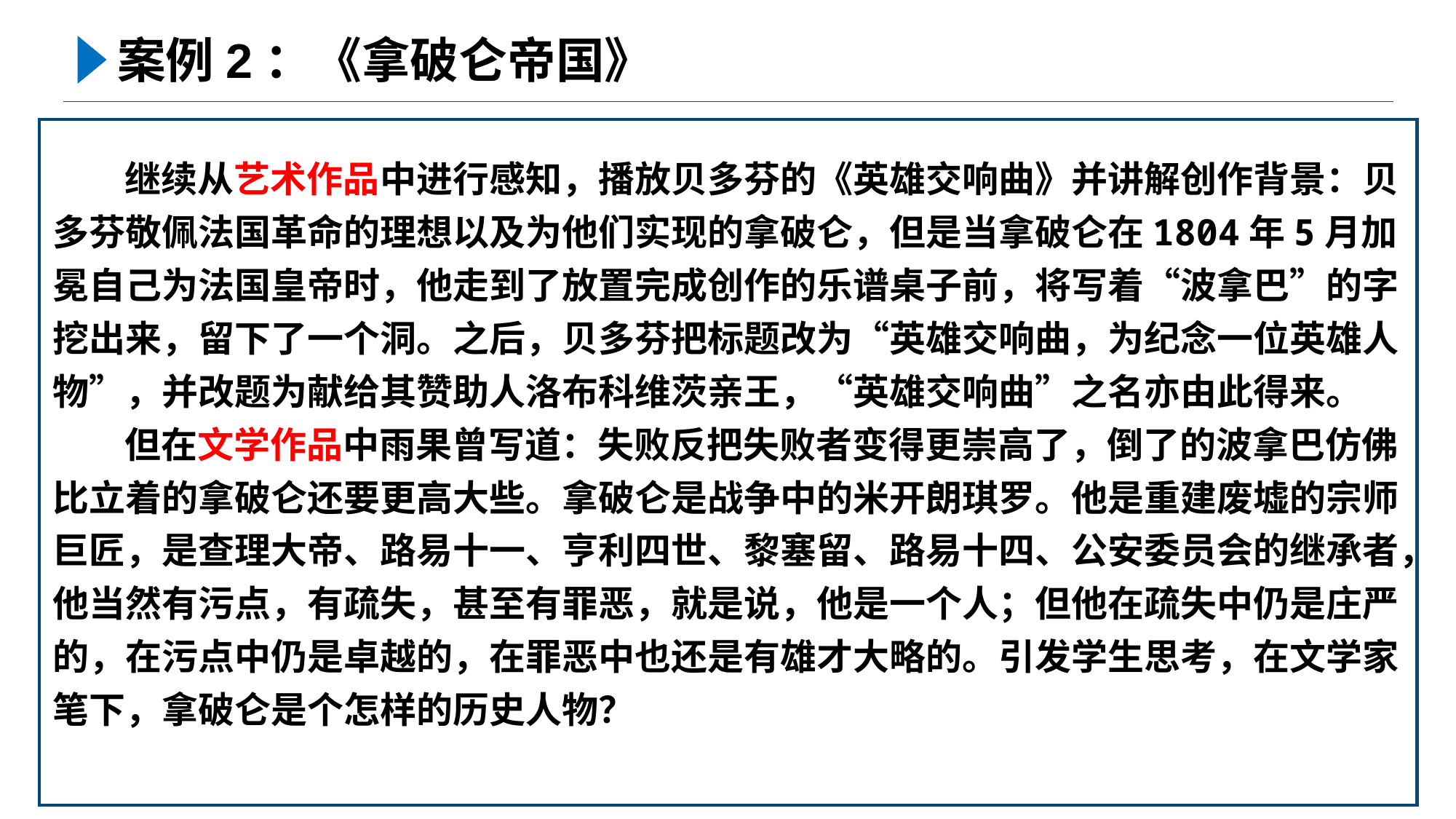

案例2：《拿破仑帝国》

继续从艺术作品中进行感知，播放贝多芬的《英雄交响曲》并讲解创作背景：贝多芬敬佩法国革命的理想以及为他们实现的拿破仑，但是当拿破仑在1804年5月加冕自己为法国皇帝时，他走到了放置完成创作的乐谱桌子前，将写着“波拿巴”的字挖出来，留下了一个洞。之后，贝多芬把标题改为“英雄交响曲，为纪念一位英雄人物”，并改题为献给其赞助人洛布科维茨亲王，“英雄交响曲”之名亦由此得来。
但在文学作品中雨果曾写道：失败反把失败者变得更崇高了，倒了的波拿巴仿佛比立着的拿破仑还要更高大些。拿破仑是战争中的米开朗琪罗。他是重建废墟的宗师巨匠，是查理大帝、路易十一、亨利四世、黎塞留、路易十四、公安委员会的继承者，他当然有污点，有疏失，甚至有罪恶，就是说，他是一个人；但他在疏失中仍是庄严的，在污点中仍是卓越的，在罪恶中也还是有雄才大略的。引发学生思考，在文学家笔下，拿破仑是个怎样的历史人物？